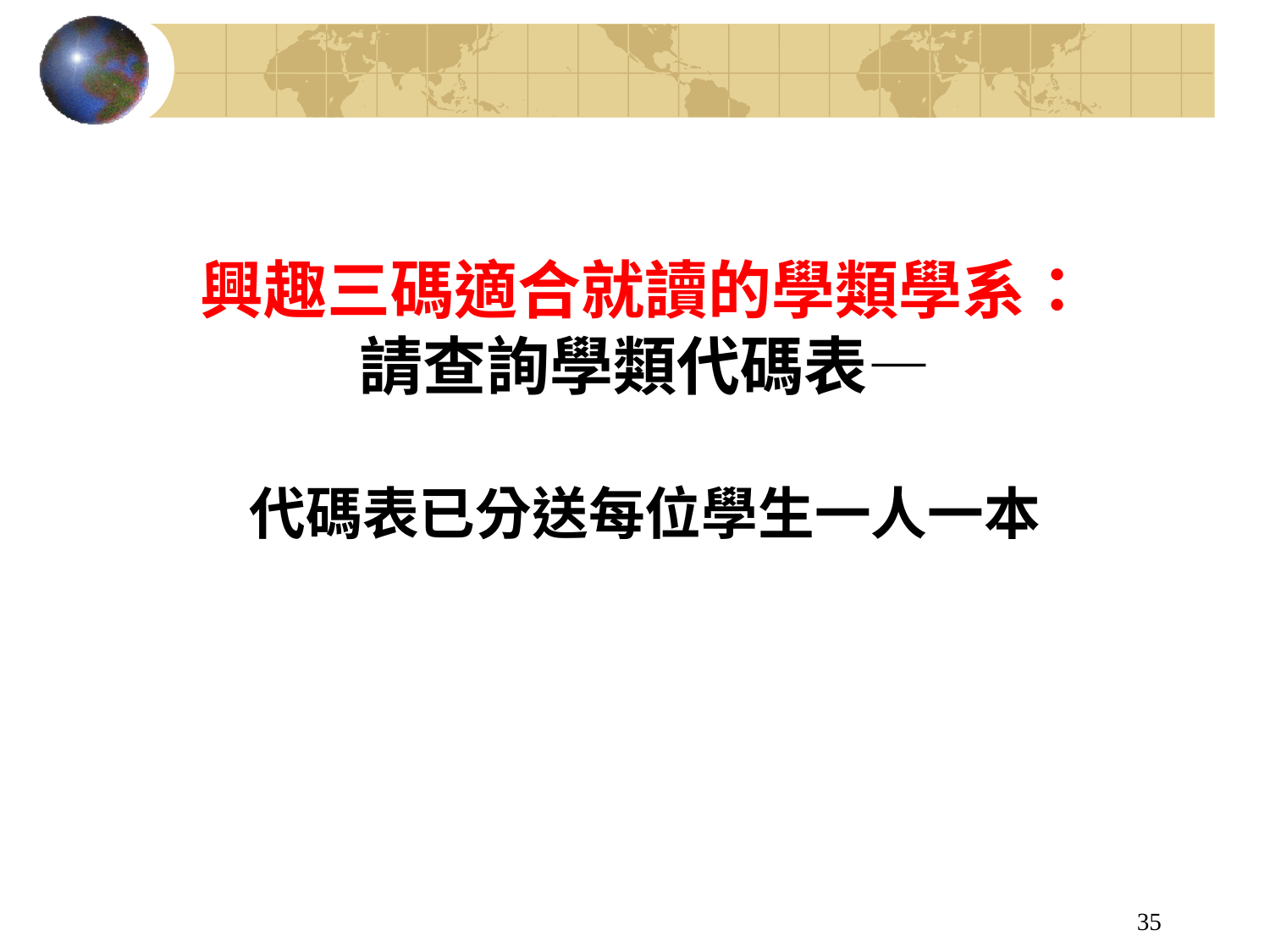

興趣三碼適合就讀的學類學系：
請查詢學類代碼表—
代碼表已分送每位學生一人一本
35